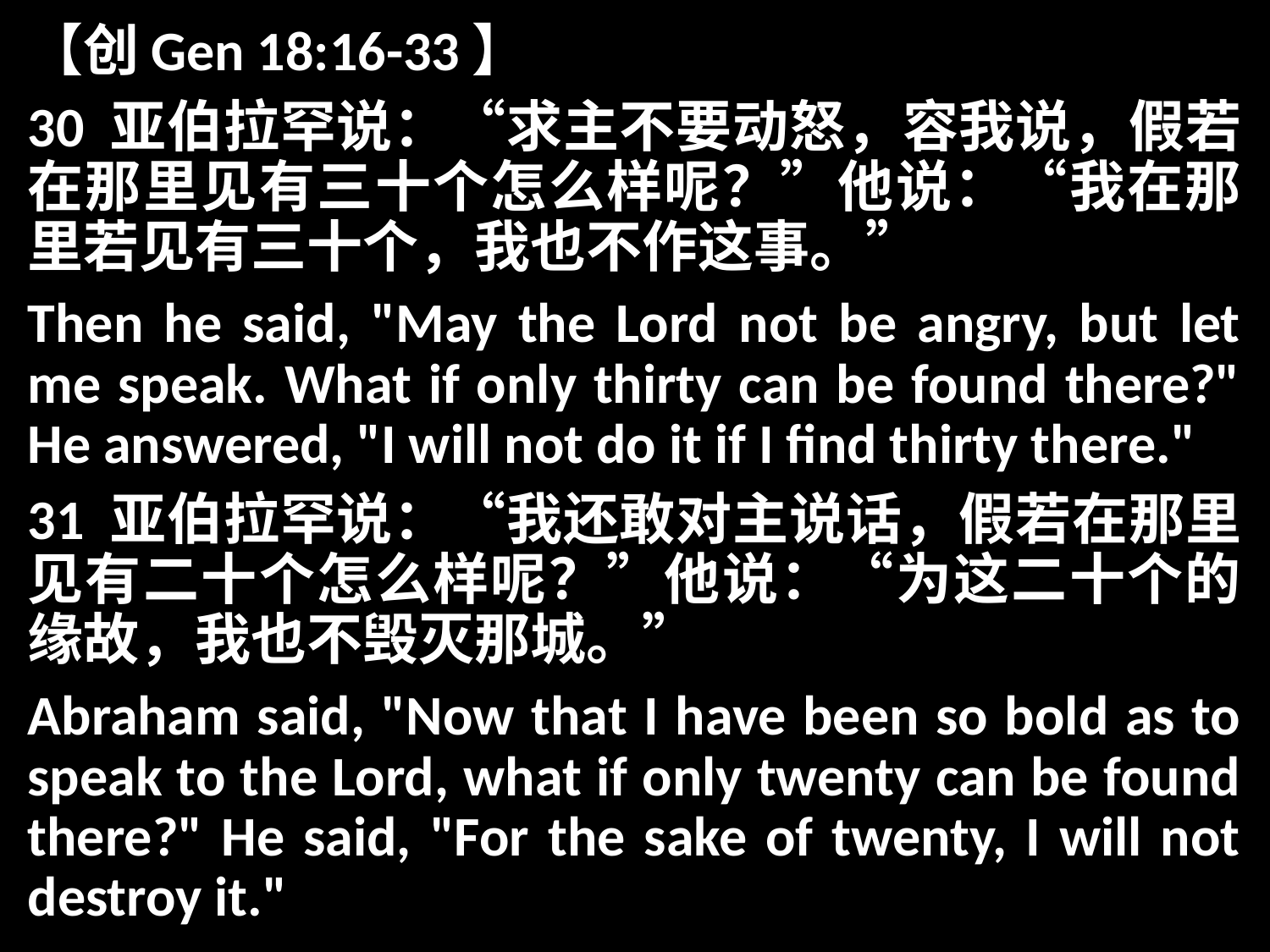

【创Gen 18:16-33】
30 亚伯拉罕说：“求主不要动怒，容我说，假若在那里见有三十个怎么样呢？”他说：“我在那里若见有三十个，我也不作这事。”
Then he said, "May the Lord not be angry, but let me speak. What if only thirty can be found there?" He answered, "I will not do it if I find thirty there."
31 亚伯拉罕说：“我还敢对主说话，假若在那里见有二十个怎么样呢？”他说：“为这二十个的缘故，我也不毁灭那城。”
Abraham said, "Now that I have been so bold as to speak to the Lord, what if only twenty can be found there?" He said, "For the sake of twenty, I will not destroy it."